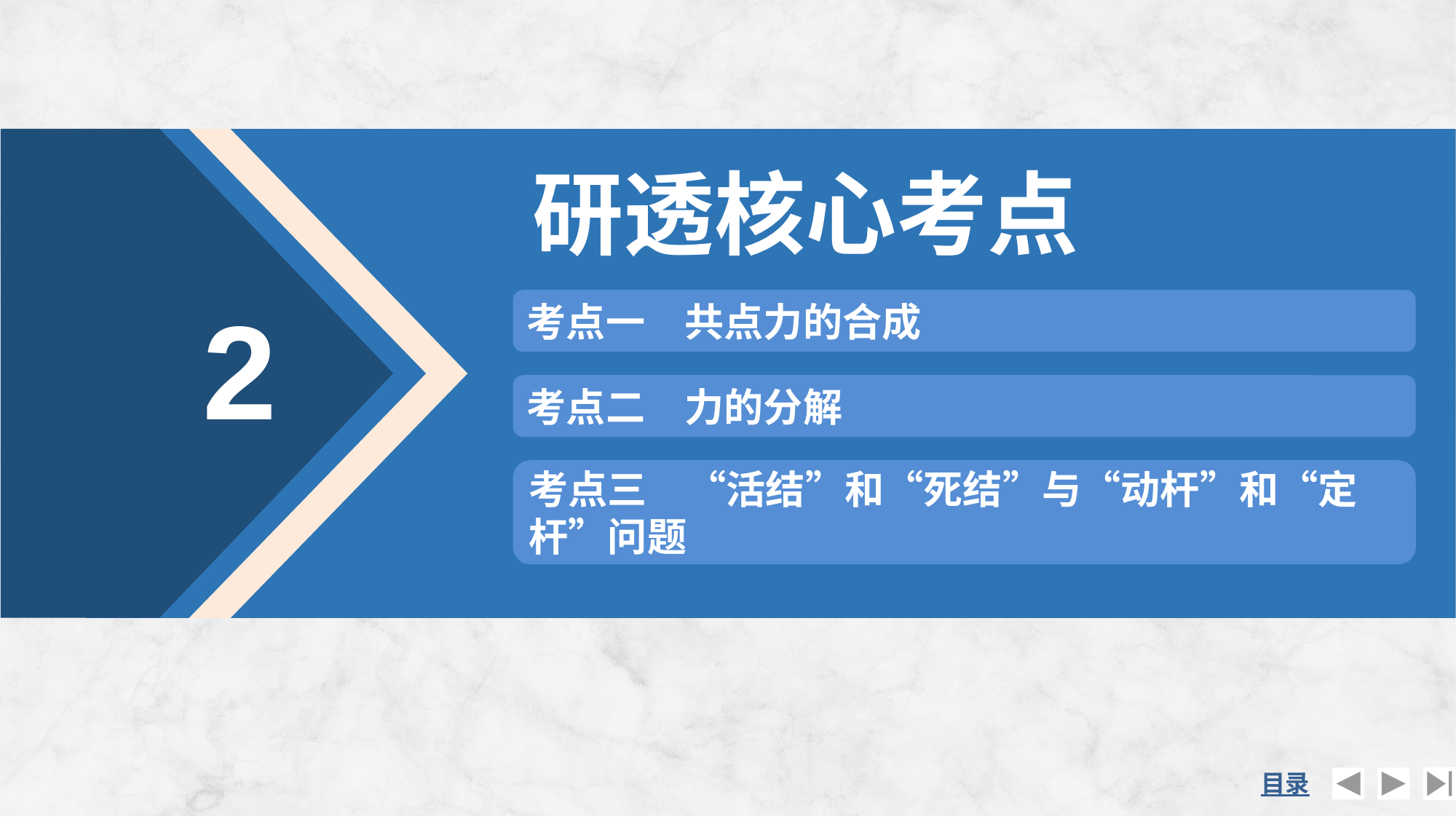

研透核心考点
2
考点一　共点力的合成
考点二　力的分解
考点三　“活结”和“死结”与“动杆”和“定杆”问题